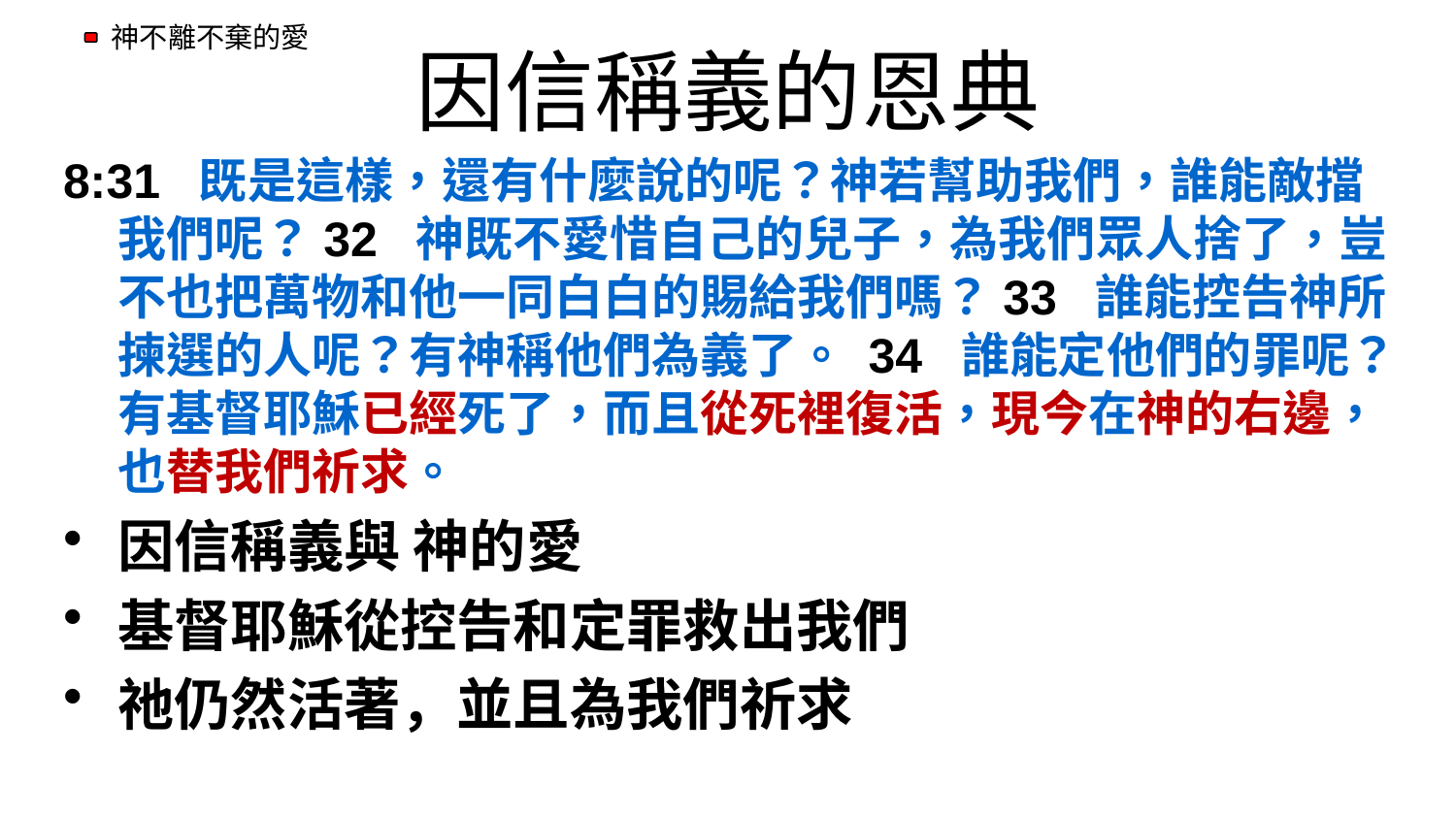

# 因信稱義的恩典
8:31  既是這樣，還有什麼說的呢？神若幫助我們，誰能敵擋我們呢？32  神既不愛惜自己的兒子，為我們眾人捨了，豈不也把萬物和他一同白白的賜給我們嗎？33  誰能控告神所揀選的人呢？有神稱他們為義了。 34  誰能定他們的罪呢？有基督耶穌已經死了，而且從死裡復活，現今在神的右邊，也替我們祈求。
因信稱義與 神的愛
基督耶穌從控告和定罪救出我們
祂仍然活著，並且為我們祈求